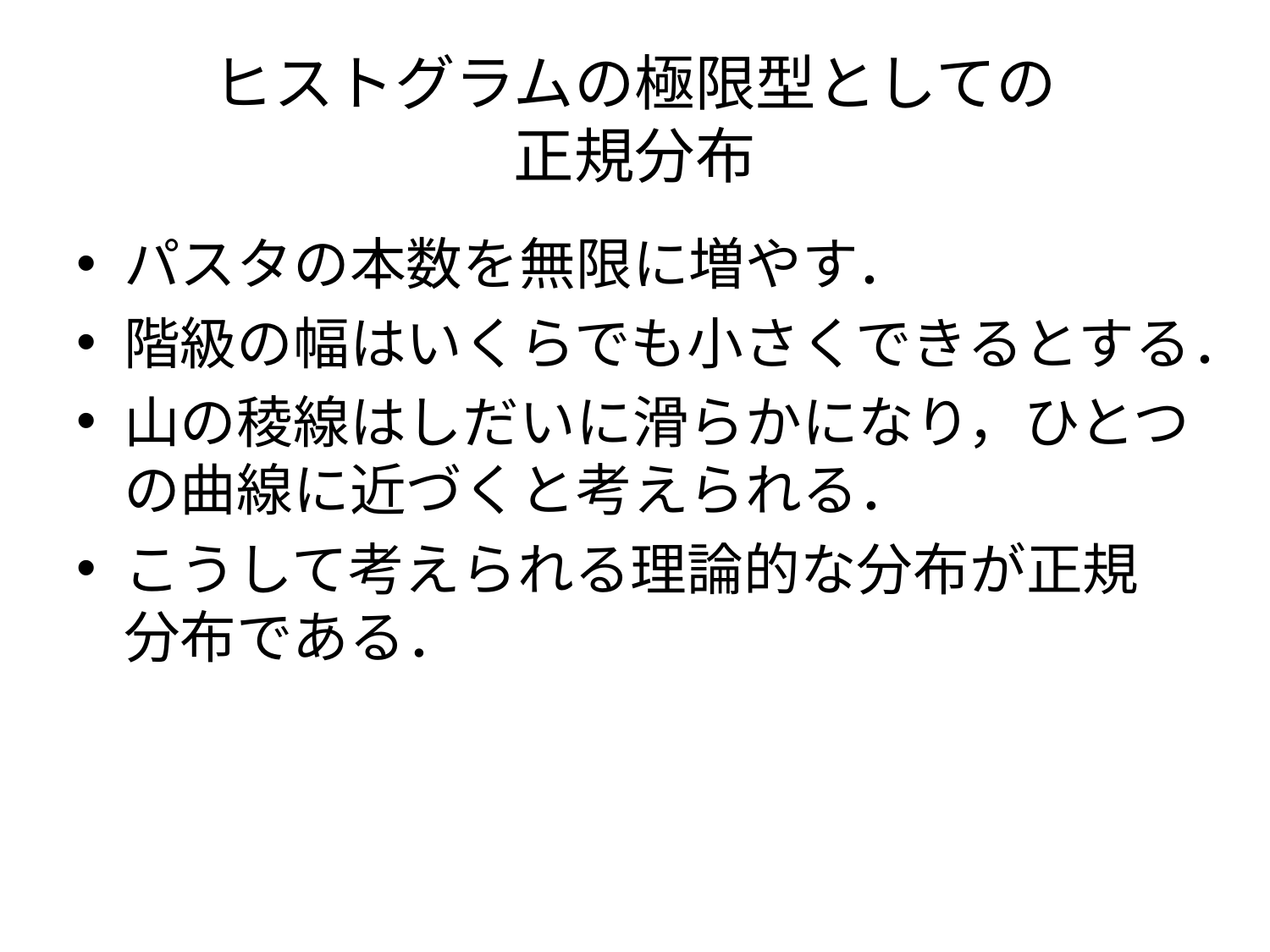

# ヒストグラムの極限型としての 正規分布
パスタの本数を無限に増やす．
階級の幅はいくらでも小さくできるとする．
山の稜線はしだいに滑らかになり，ひとつの曲線に近づくと考えられる．
こうして考えられる理論的な分布が正規分布である．